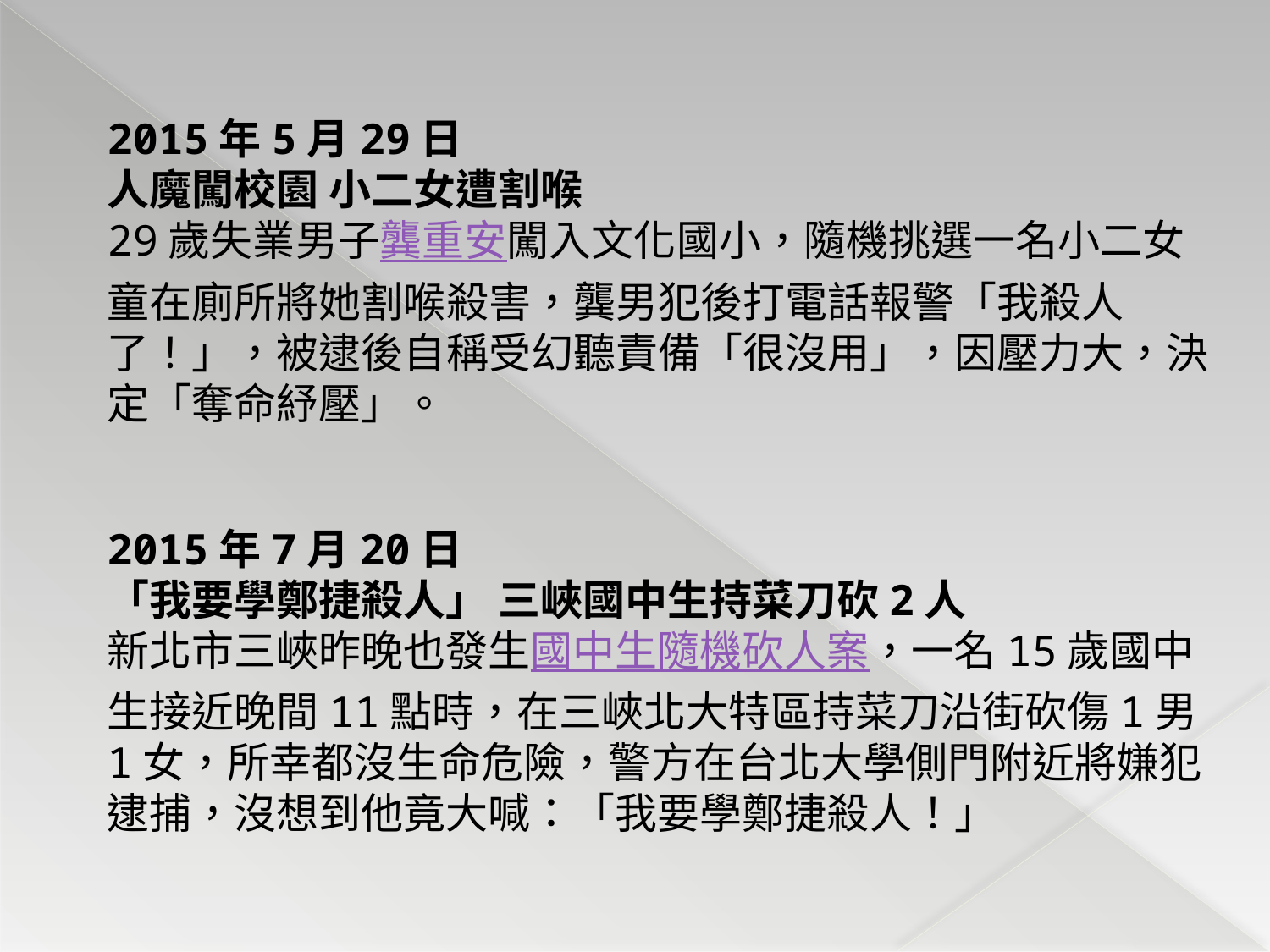

2015年5月29日
人魔闖校園 小二女遭割喉
29歲失業男子龔重安闖入文化國小，隨機挑選一名小二女童在廁所將她割喉殺害，龔男犯後打電話報警「我殺人了！」，被逮後自稱受幻聽責備「很沒用」，因壓力大，決定「奪命紓壓」。
2015年7月20日
「我要學鄭捷殺人」 三峽國中生持菜刀砍2人
新北市三峽昨晚也發生國中生隨機砍人案，一名15歲國中生接近晚間11點時，在三峽北大特區持菜刀沿街砍傷1男1女，所幸都沒生命危險，警方在台北大學側門附近將嫌犯逮捕，沒想到他竟大喊：「我要學鄭捷殺人！」